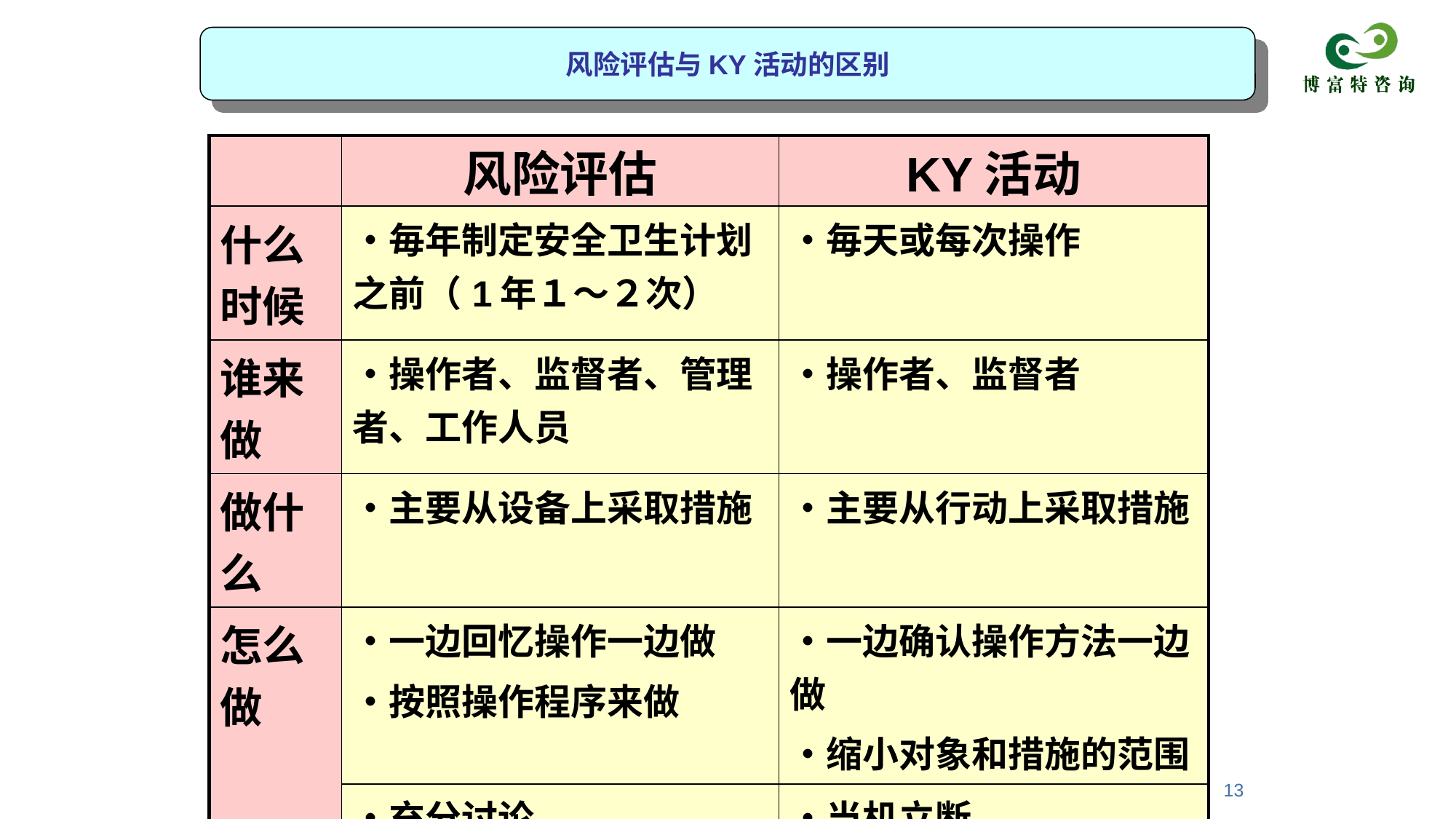

风险评估与KY活动的区别
|  | 风险评估 | KY活动 |
| --- | --- | --- |
| 什么时候 | ・毎年制定安全卫生计划之前（1年１～２次） | ・毎天或每次操作 |
| 谁来做 | ・操作者、监督者、管理者、工作人员 | ・操作者、监督者 |
| 做什么 | ・主要从设备上采取措施 | ・主要从行动上采取措施 |
| 怎么做 | ・一边回忆操作一边做 ・按照操作程序来做 | ・一边确认操作方法一边做 ・缩小对象和措施的范围 |
|  | ・充分讨论 | ・当机立断 |
|  | ・多数情况下需要数据化 | ・不采取数据化的方式 |
13